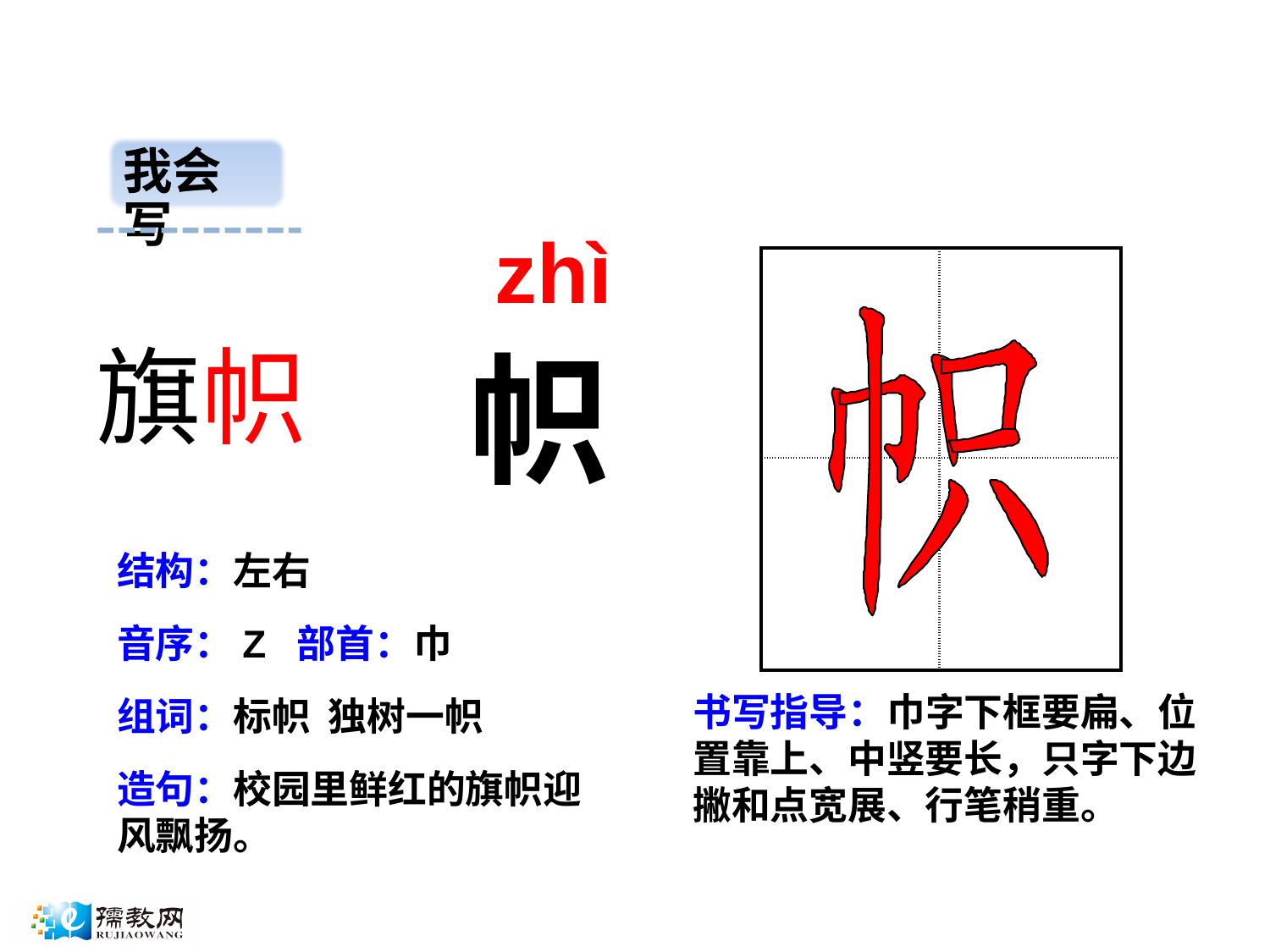

我会写

zhì
|  |  |
| --- | --- |
|  |  |

旗帜
帜

结构：左右
音序：Z  部首：巾
书写指导：巾字下框要扁、位置靠上、中竖要长，只字下边撇和点宽展、行笔稍重。
组词：标帜  独树一帜
造句：校园里鲜红的旗帜迎风飘扬。